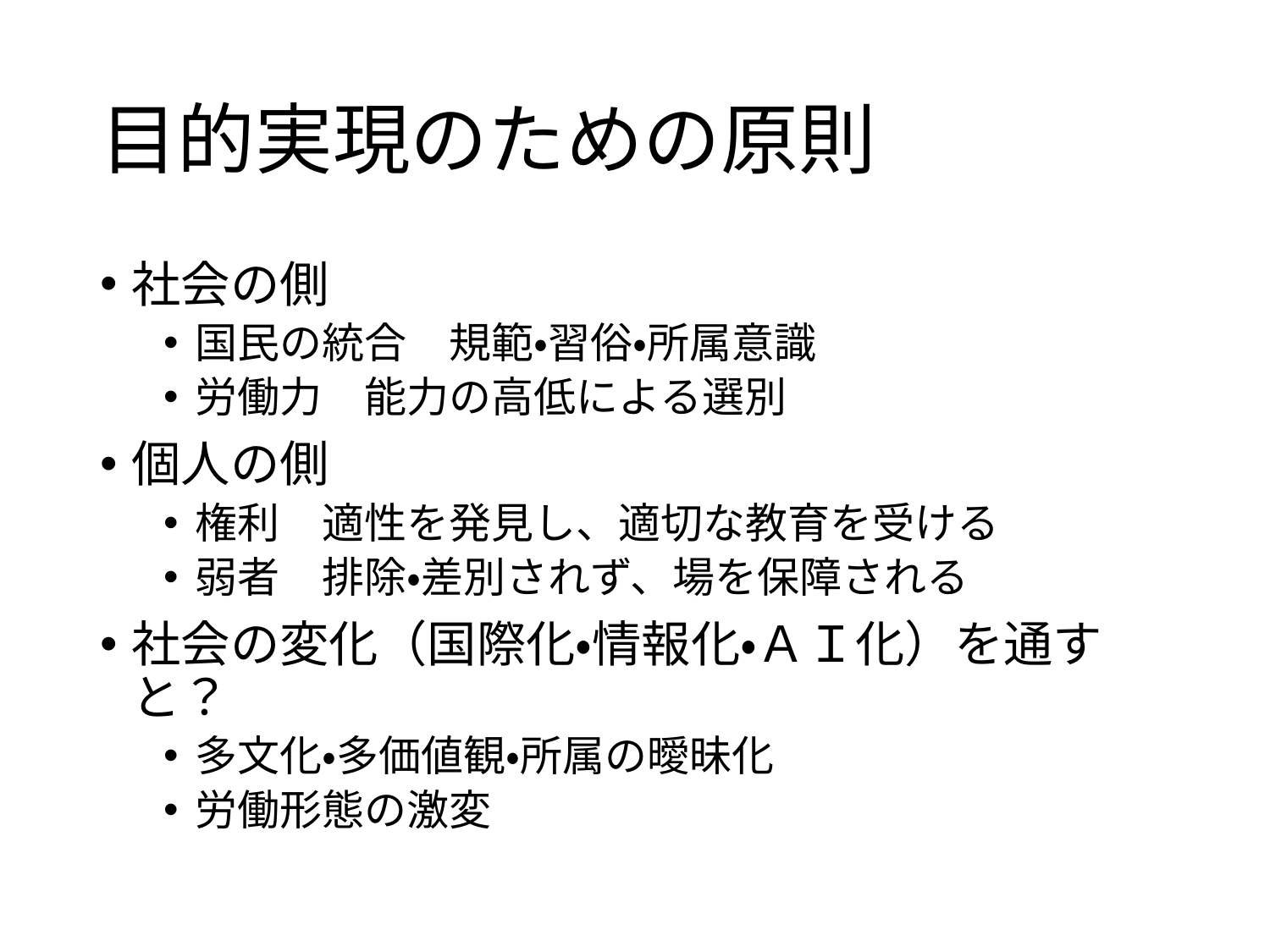

# 目的実現のための原則
社会の側
国民の統合　規範・習俗・所属意識
労働力　能力の高低による選別
個人の側
権利　適性を発見し、適切な教育を受ける
弱者　排除・差別されず、場を保障される
社会の変化（国際化・情報化・ＡＩ化）を通すと？
多文化・多価値観・所属の曖昧化
労働形態の激変